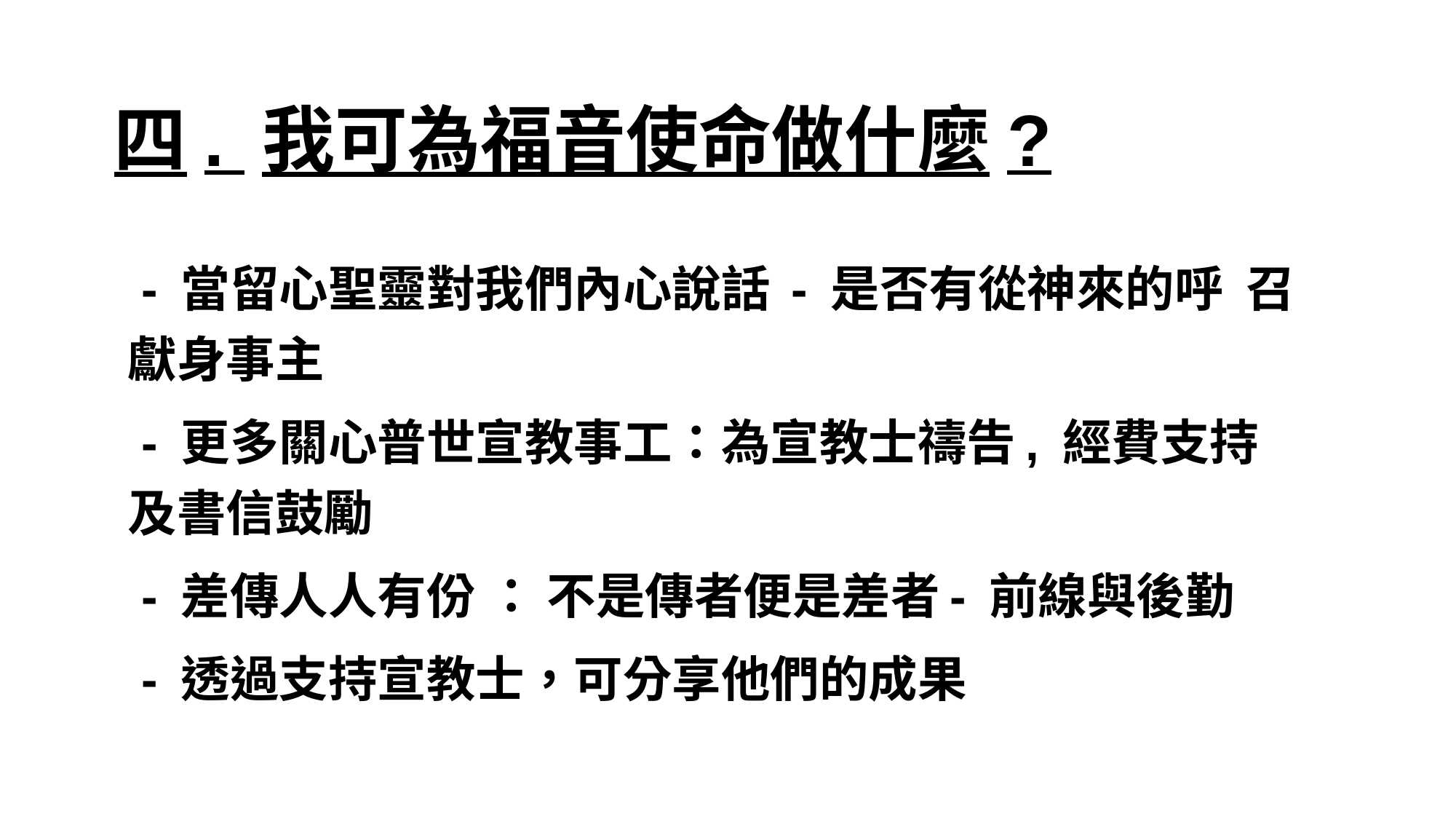

# 四. 我可為福音使命做什麼?
 - 當留心聖靈對我們內心說話 - 是否有從神來的呼  召獻身事主
 - 更多關心普世宣教事工：為宣教士禱告, 經費支持及書信鼓勵
 - 差傳人人有份 ： 不是傳者便是差者- 前線與後勤
 - 透過支持宣教士，可分享他們的成果